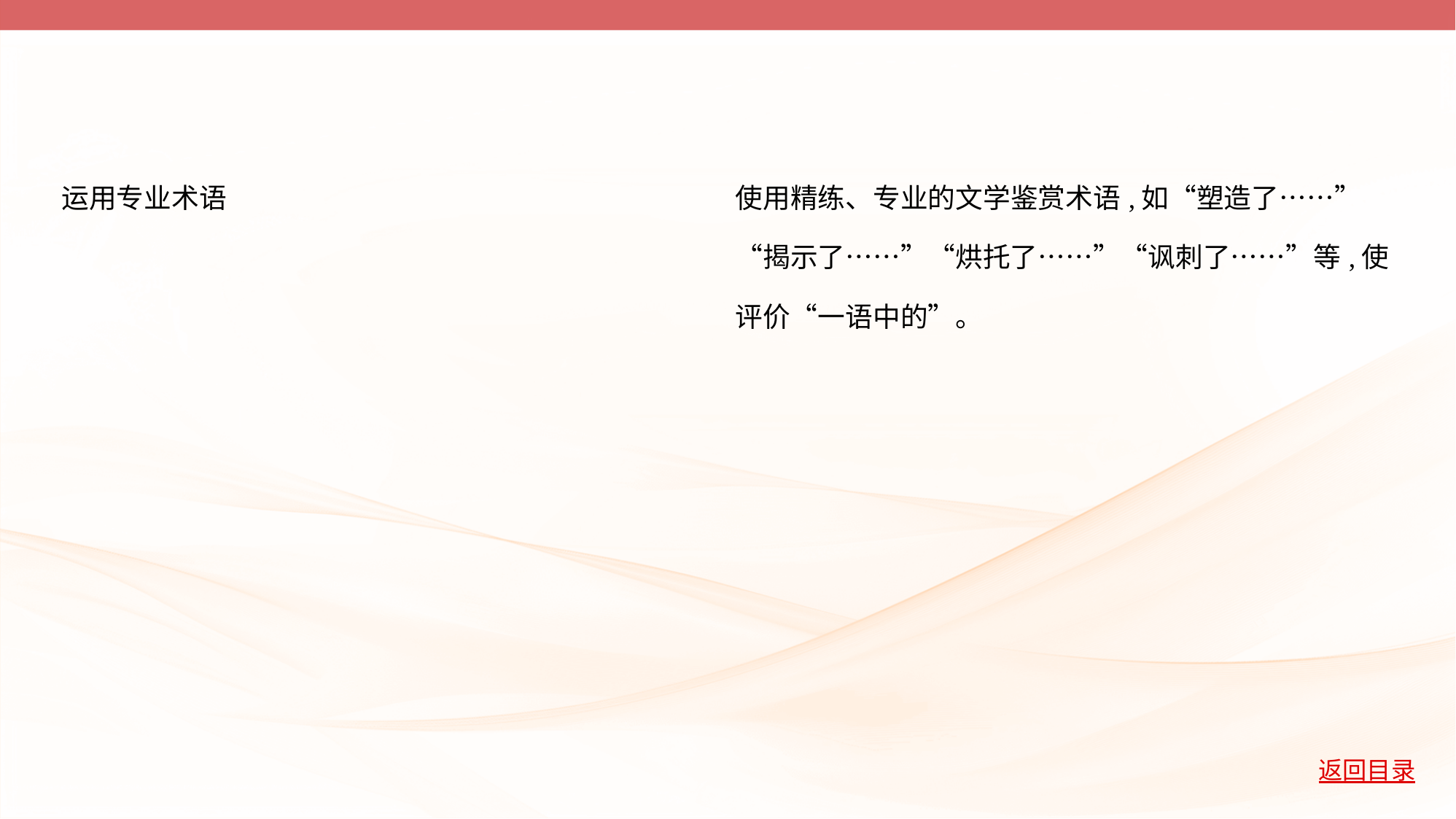

| 运用专业术语 | 使用精练、专业的文学鉴赏术语,如“塑造了……” “揭示了……”“烘托了……”“讽刺了……”等,使 评价“一语中的”。 |
| --- | --- |